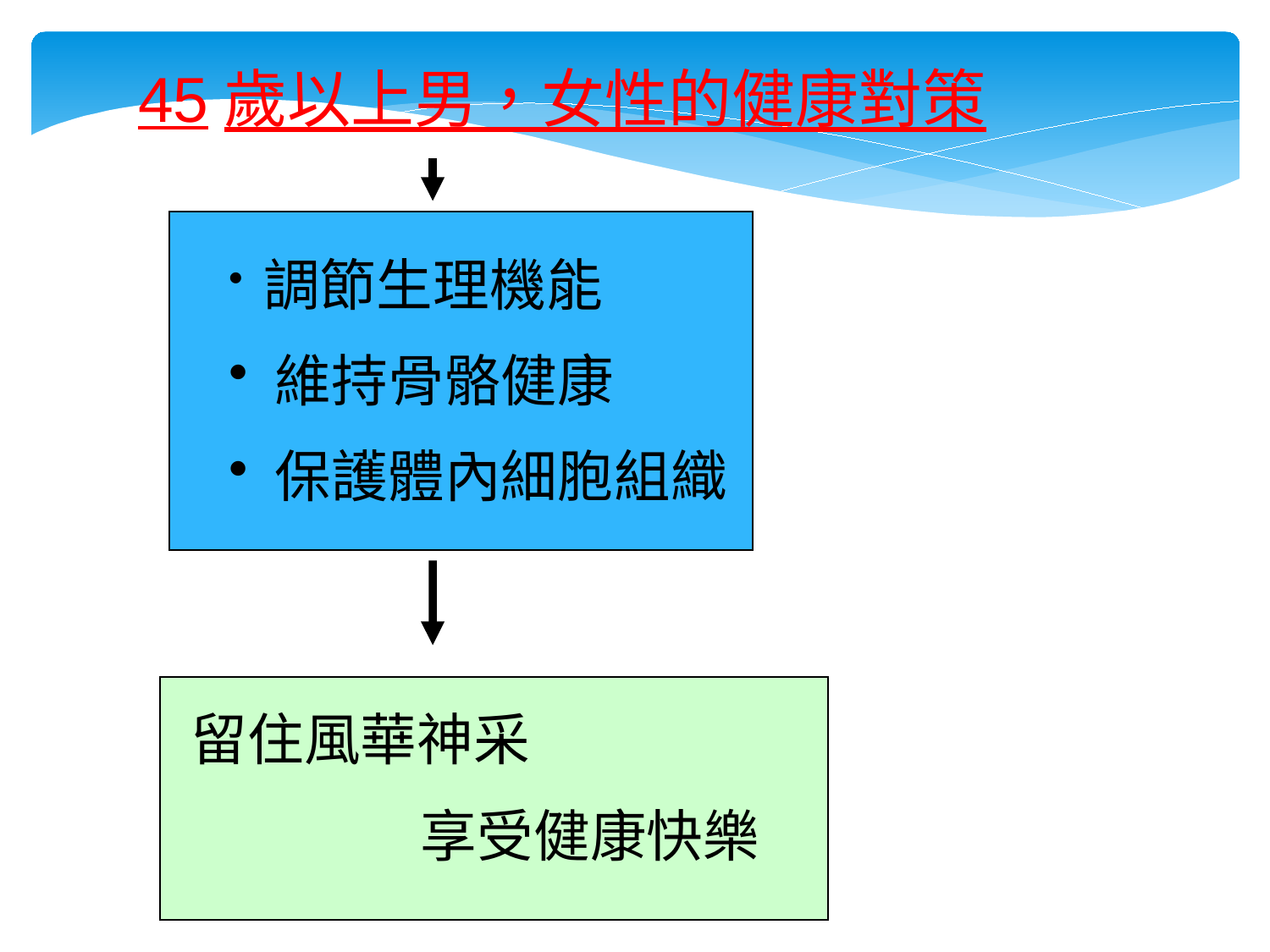

45歲以上男，女性的健康對策

 調節生理機能
 維持骨骼健康
 保護體內細胞組織

留住風華神采
                 享受健康快樂